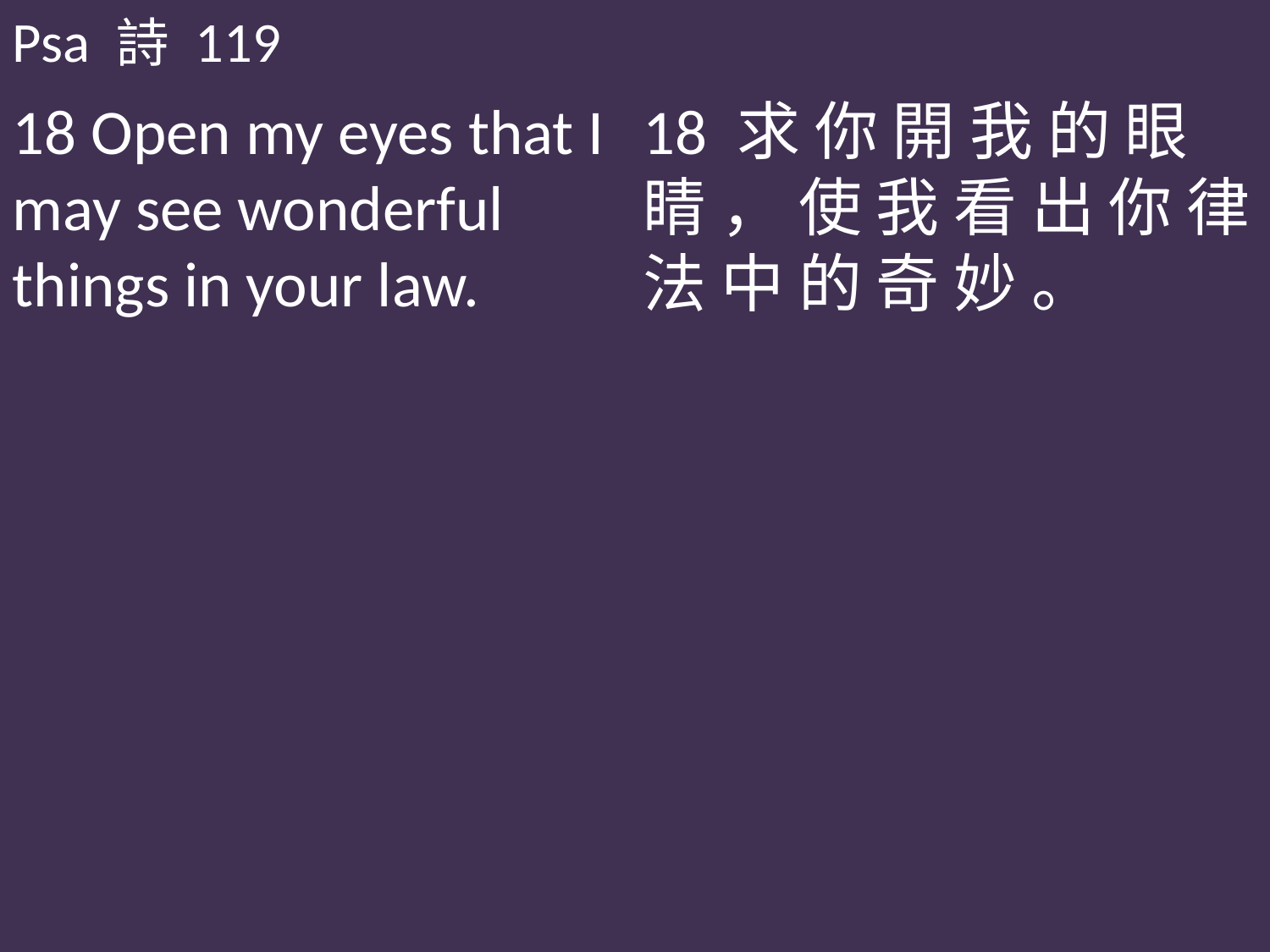

Psa 詩 119
18 Open my eyes that I may see wonderful things in your law.
18 求 你 開 我 的 眼 睛 ， 使 我 看 出 你 律 法 中 的 奇 妙 。